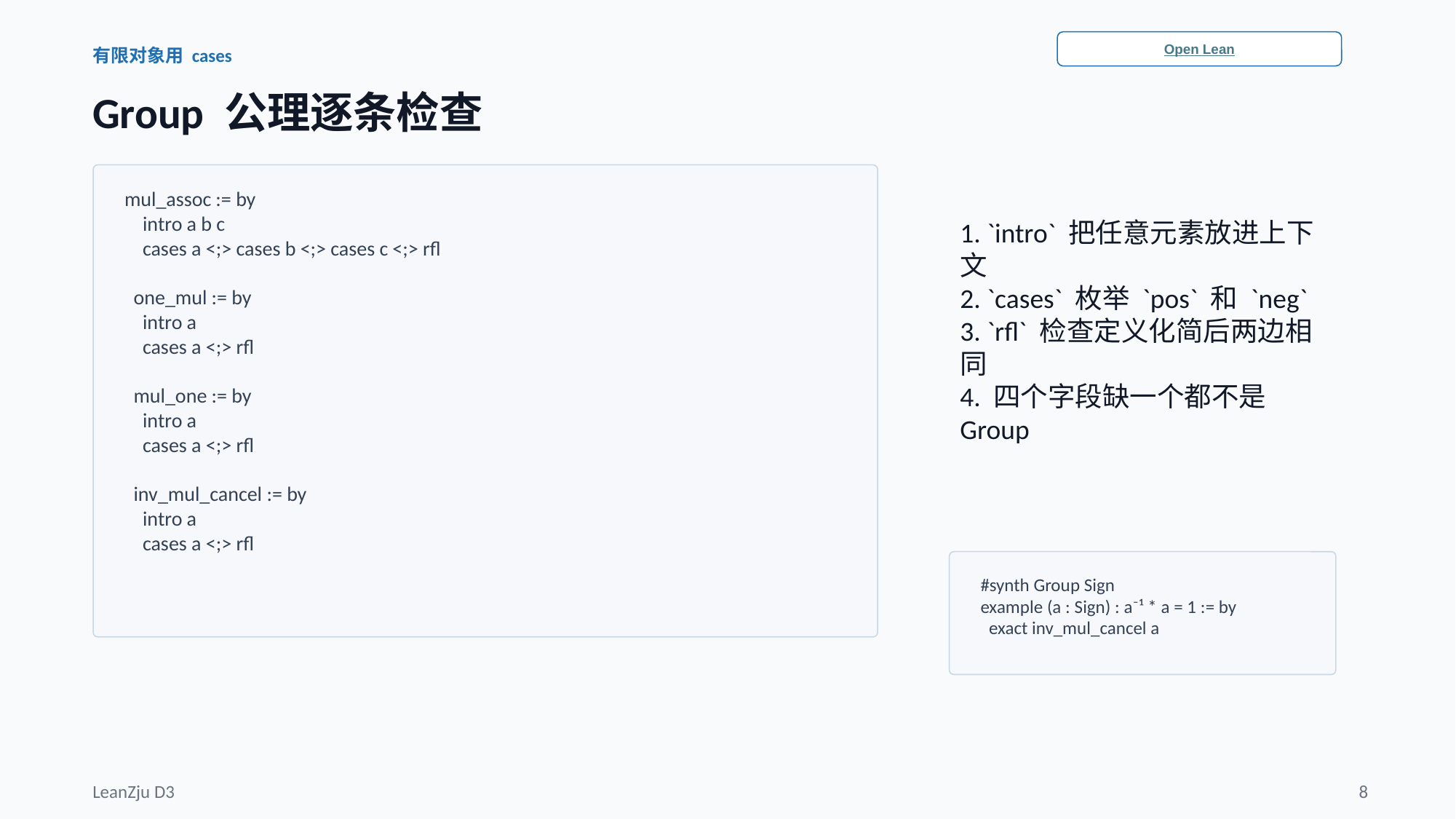

Open Lean
有限对象用 cases
Group 公理逐条检查

mul_assoc := by
    intro a b c
    cases a <;> cases b <;> cases c <;> rfl

  one_mul := by
    intro a
    cases a <;> rfl

  mul_one := by
    intro a
    cases a <;> rfl

  inv_mul_cancel := by
    intro a
    cases a <;> rfl
1. `intro` 把任意元素放进上下文
2. `cases` 枚举 `pos` 和 `neg`
3. `rfl` 检查定义化简后两边相同
4. 四个字段缺一个都不是 Group

#synth Group Sign
example (a : Sign) : a⁻¹ * a = 1 := by
  exact inv_mul_cancel a
LeanZju D3
8